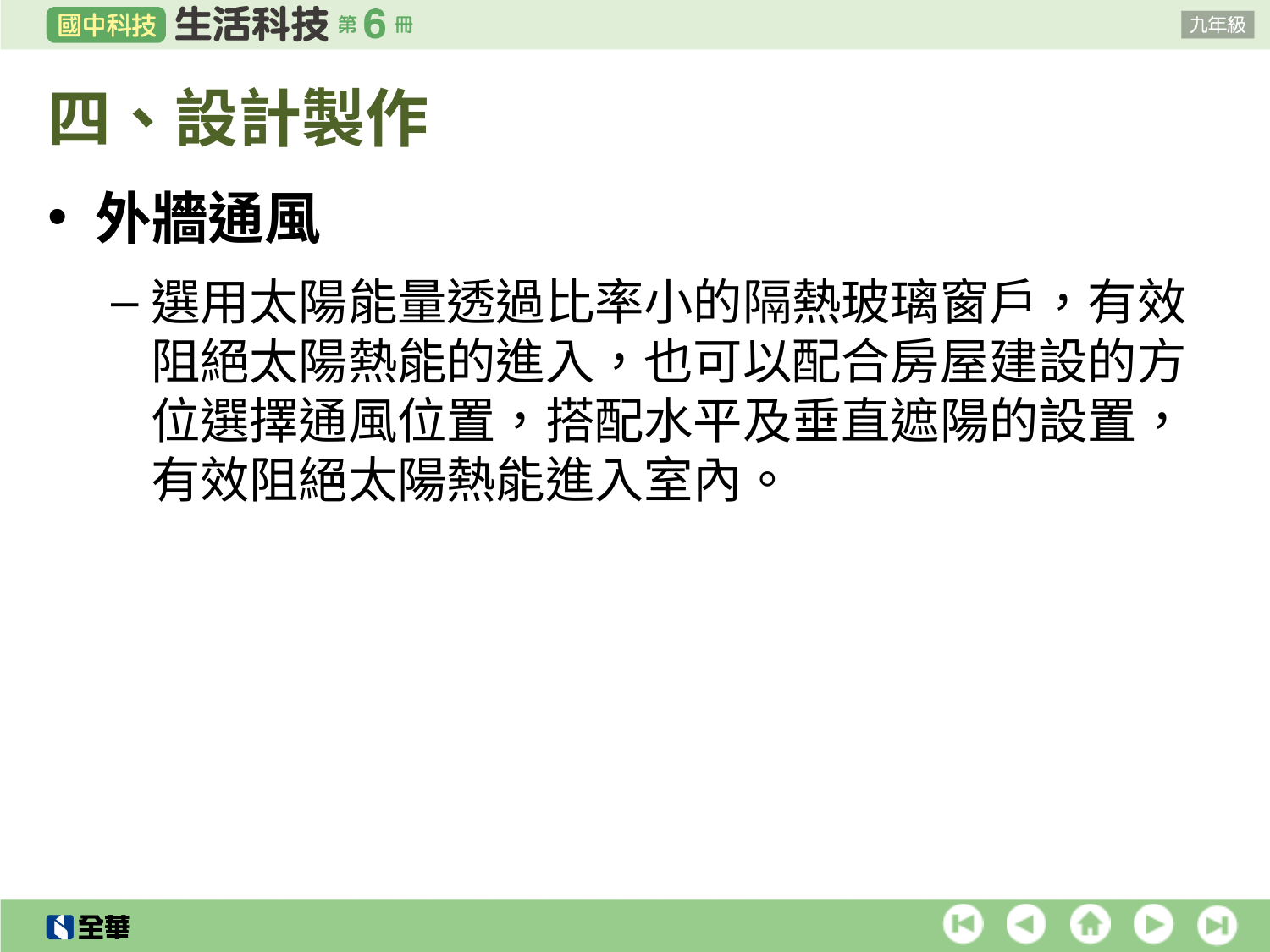

# 四、設計製作
外牆通風
選用太陽能量透過比率小的隔熱玻璃窗戶，有效阻絕太陽熱能的進入，也可以配合房屋建設的方位選擇通風位置，搭配水平及垂直遮陽的設置，有效阻絕太陽熱能進入室內。